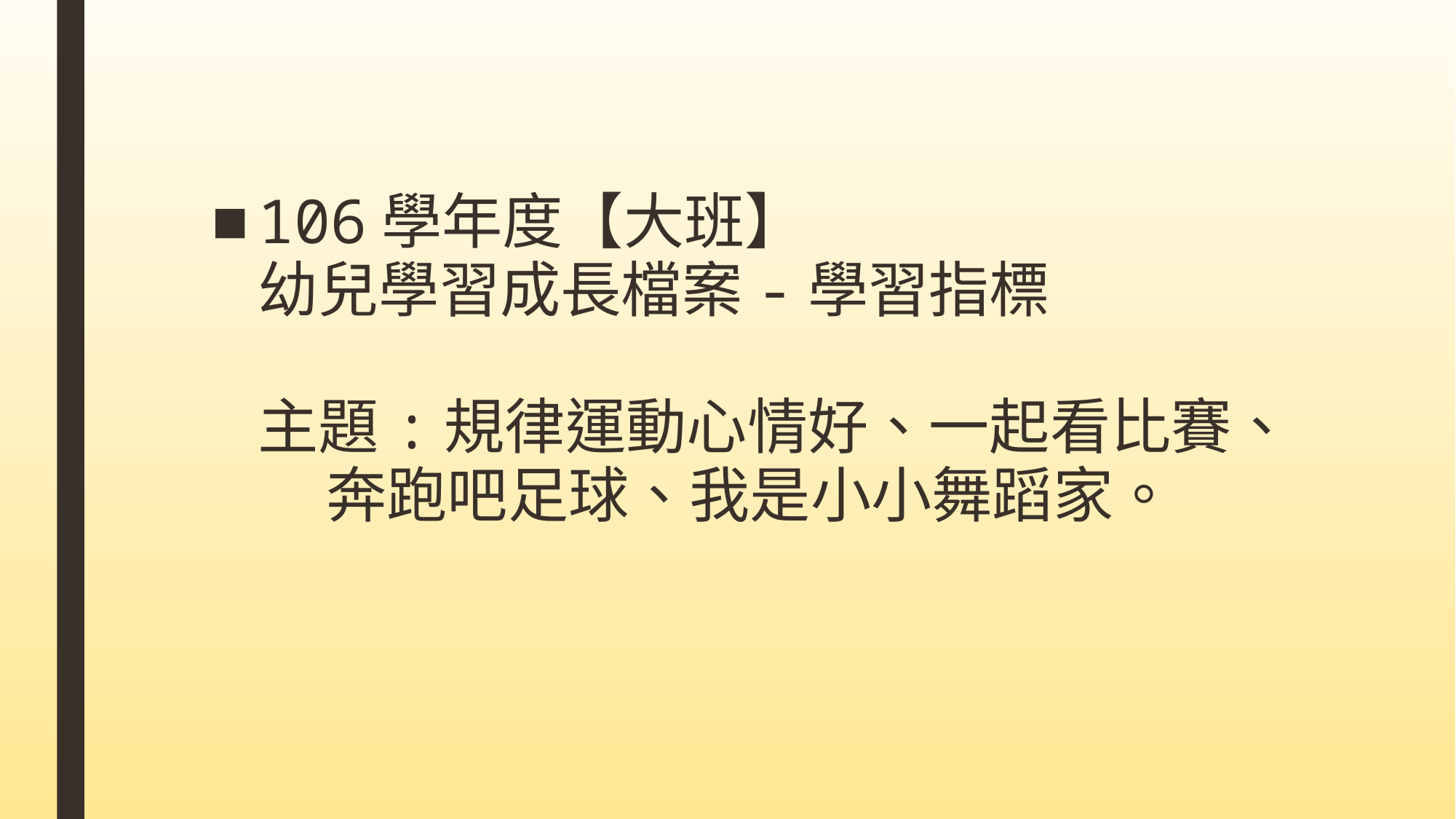

106學年度【大班】
幼兒學習成長檔案-學習指標
主題:規律運動心情好、一起看比賽、
     奔跑吧足球、我是小小舞蹈家。